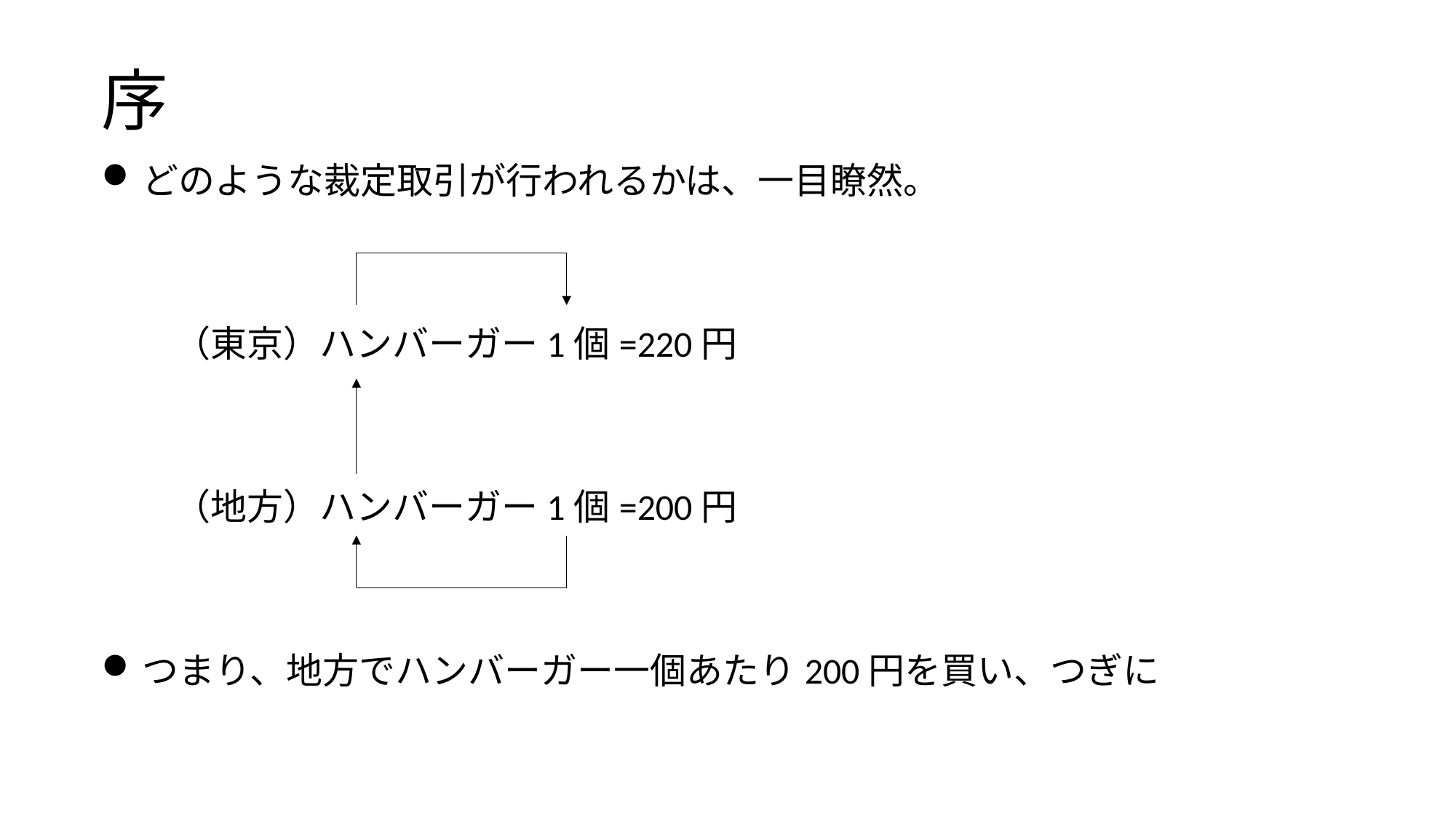

# 序
どのような裁定取引が行われるかは、一目瞭然。

　　（東京）ハンバーガー1個=220円

　　（地方）ハンバーガー1個=200円

つまり、地方でハンバーガー一個あたり200円を買い、つぎに